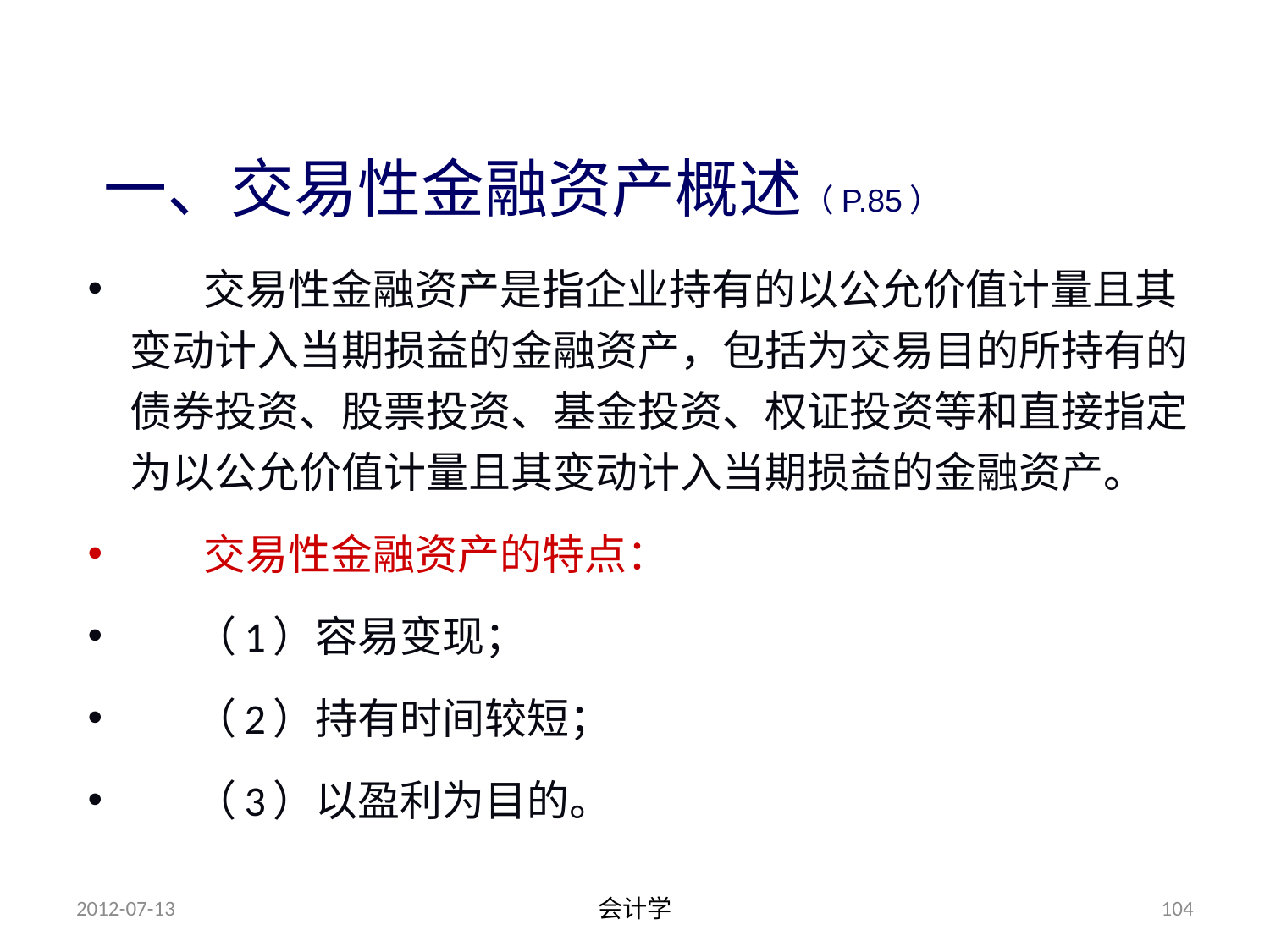

# 第二节   交易性金融资产
一、交易性金融资产概述（P.85）
       交易性金融资产是指企业持有的以公允价值计量且其变动计入当期损益的金融资产，包括为交易目的所持有的债券投资、股票投资、基金投资、权证投资等和直接指定为以公允价值计量且其变动计入当期损益的金融资产。
       交易性金融资产的特点：
      （1）容易变现；
      （2）持有时间较短；
      （3）以盈利为目的。
2012-07-13
会计学
104